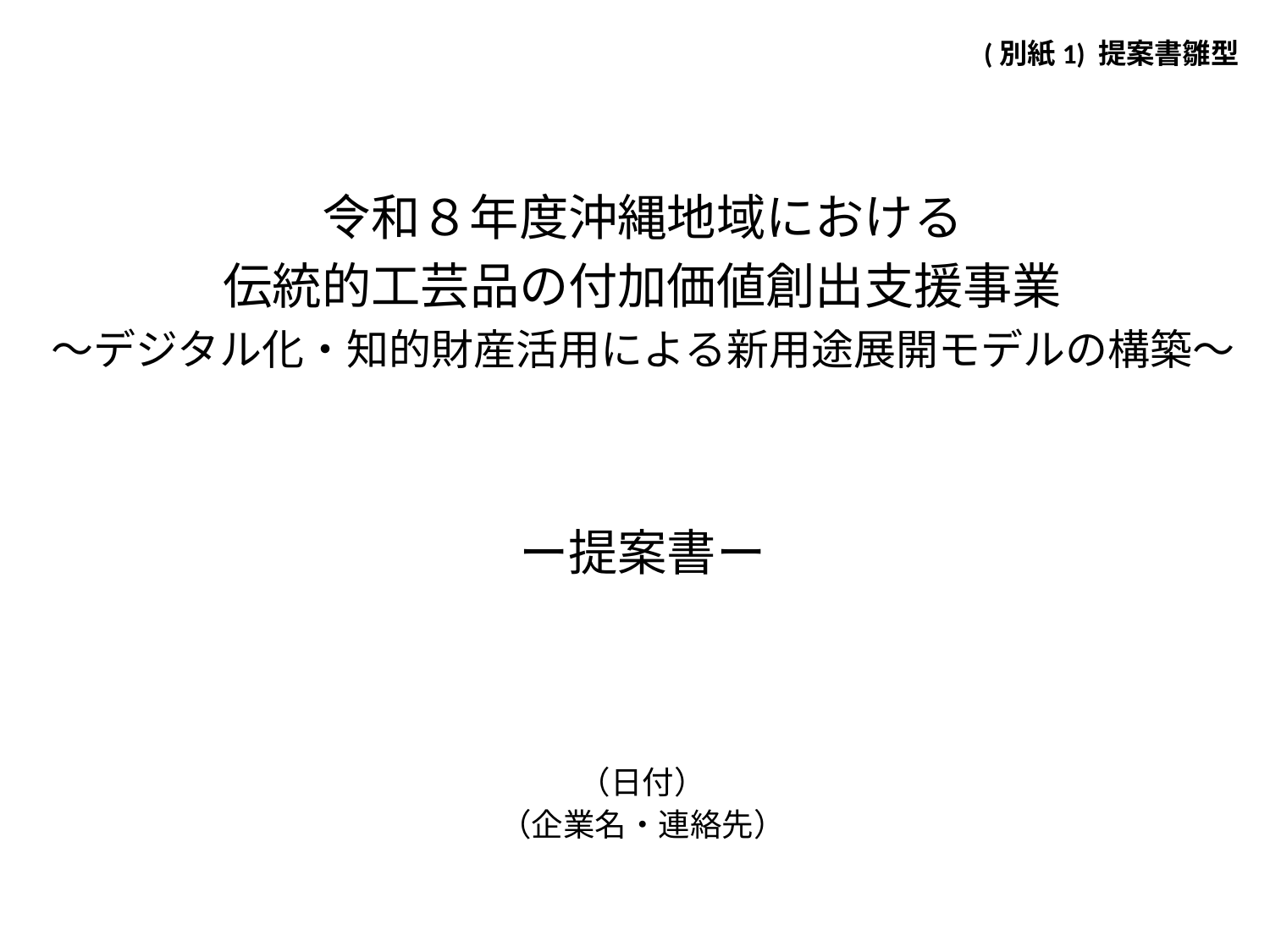

(別紙1) 提案書雛型
令和８年度沖縄地域における
伝統的工芸品の付加価値創出支援事業
～デジタル化・知的財産活用による新用途展開モデルの構築～

ー提案書ー

（日付）
（企業名・連絡先）